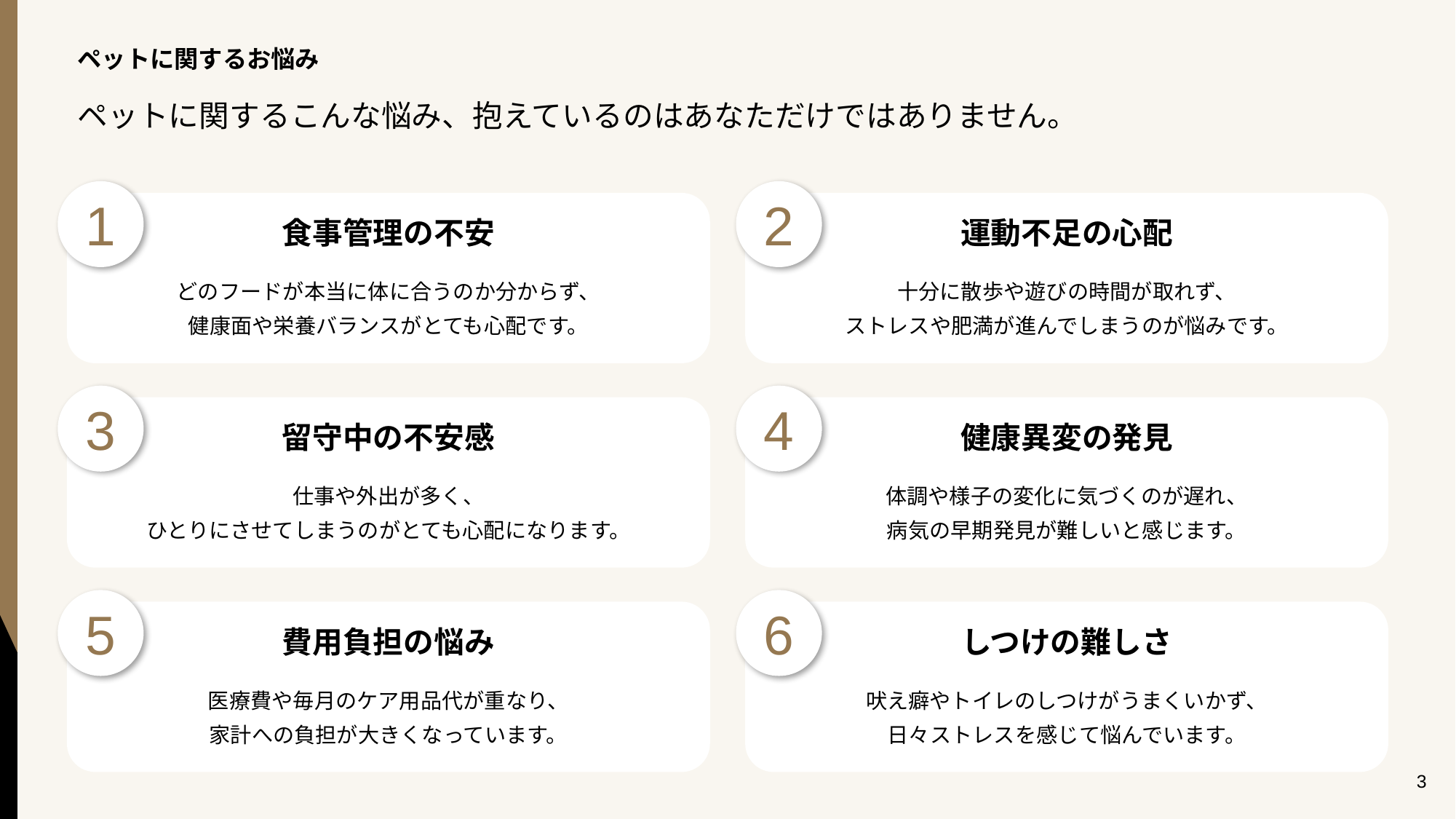

ペットに関するお悩み
ペットに関するこんな悩み、抱えているのはあなただけではありません。
1
2
食事管理の不安
運動不足の心配
どのフードが本当に体に合うのか分からず、
健康面や栄養バランスがとても心配です。
十分に散歩や遊びの時間が取れず、
ストレスや肥満が進んでしまうのが悩みです。
3
4
留守中の不安感
健康異変の発見
仕事や外出が多く、
ひとりにさせてしまうのがとても心配になります。
体調や様子の変化に気づくのが遅れ、
病気の早期発見が難しいと感じます。
5
6
費用負担の悩み
しつけの難しさ
医療費や毎月のケア用品代が重なり、
家計への負担が大きくなっています。
吠え癖やトイレのしつけがうまくいかず、
日々ストレスを感じて悩んでいます。
3